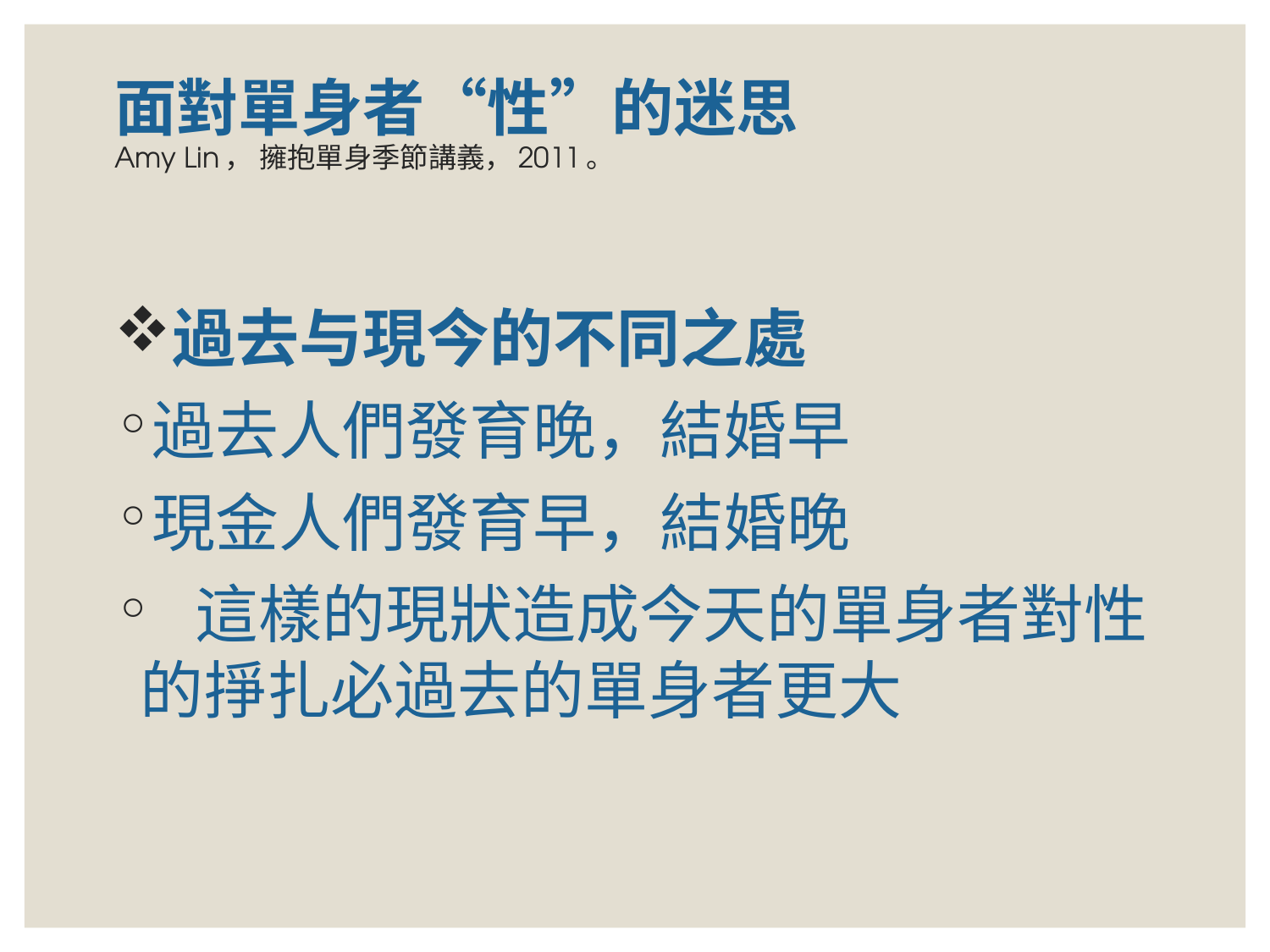

# 面對單身者“性”的迷思 Amy Lin， 擁抱單身季節講義，2011。
過去与現今的不同之處
過去人們發育晚，結婚早
現金人們發育早，結婚晚
  這樣的現狀造成今天的單身者對性的掙扎必過去的單身者更大